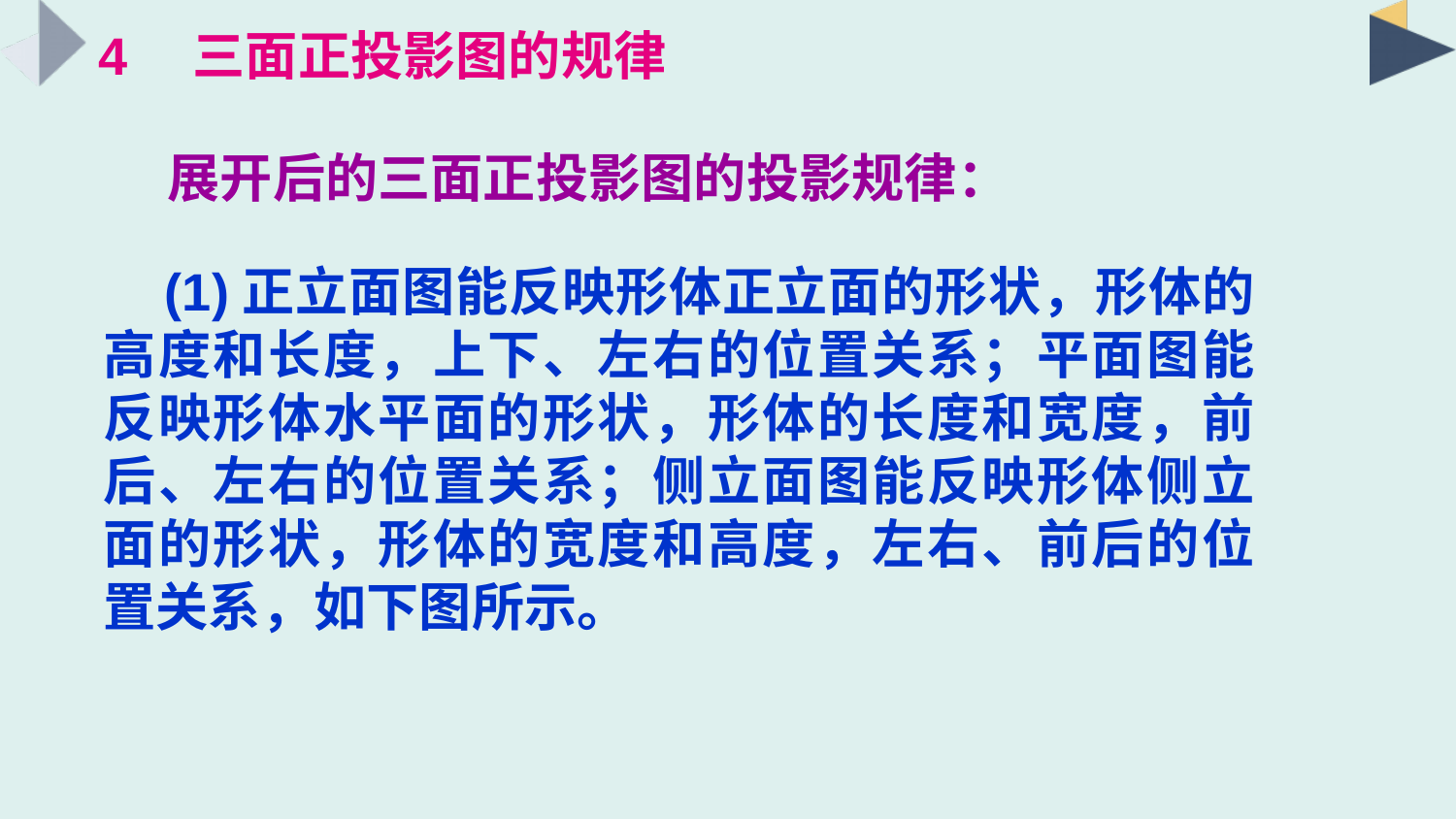

4　三面正投影图的规律
    展开后的三面正投影图的投影规律：

    (1)正立面图能反映形体正立面的形状，形体的高度和长度，上下、左右的位置关系；平面图能反映形体水平面的形状，形体的长度和宽度，前后、左右的位置关系；侧立面图能反映形体侧立面的形状，形体的宽度和高度，左右、前后的位置关系，如下图所示。